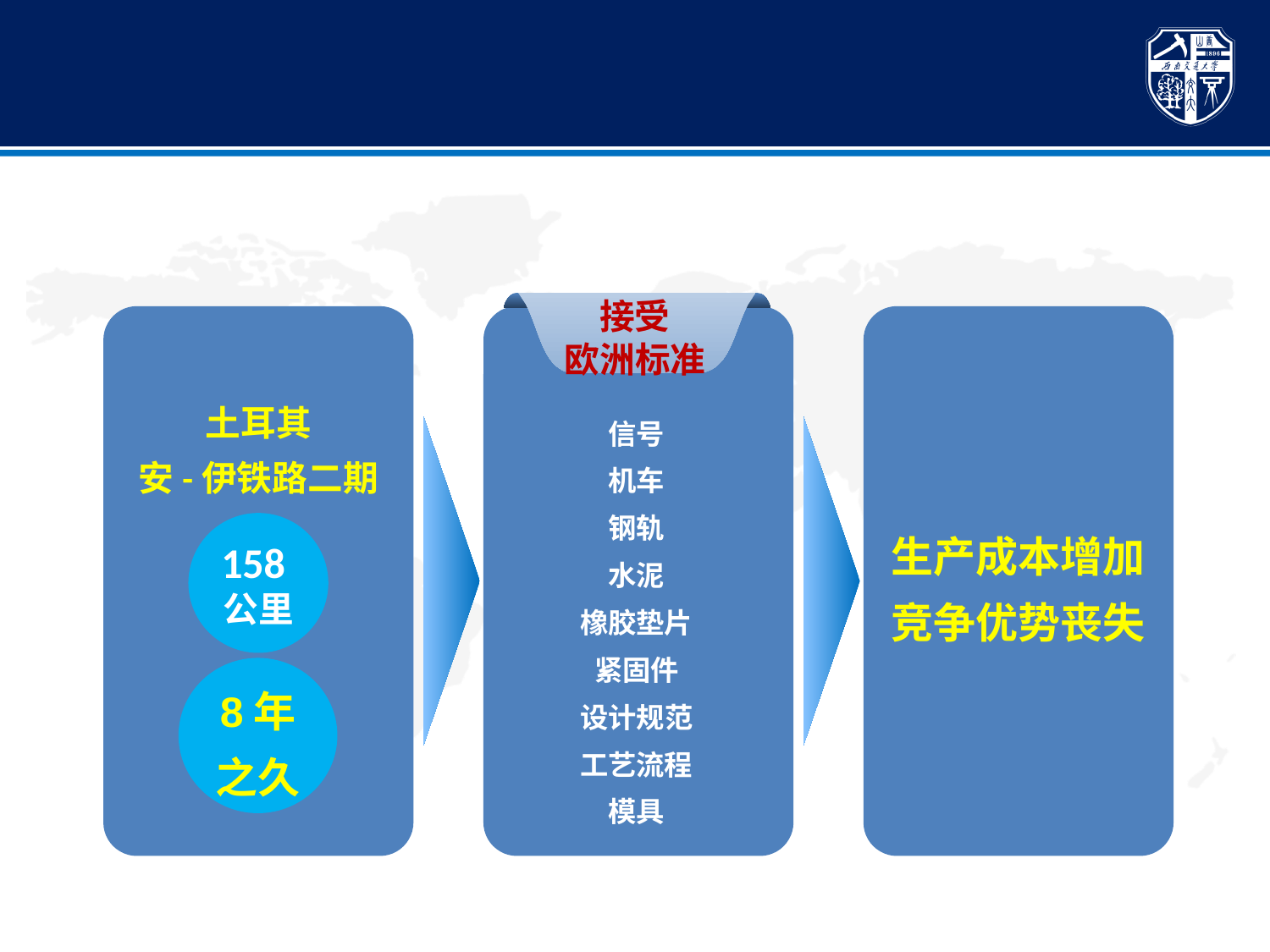

5.   知识产权与铁路标准
接受
欧洲标准

土耳其
安-伊铁路二期

生产成本增加
竞争优势丧失
信号
机车
钢轨
水泥
橡胶垫片
紧固件
设计规范
工艺流程
模具

158公里
8年之久